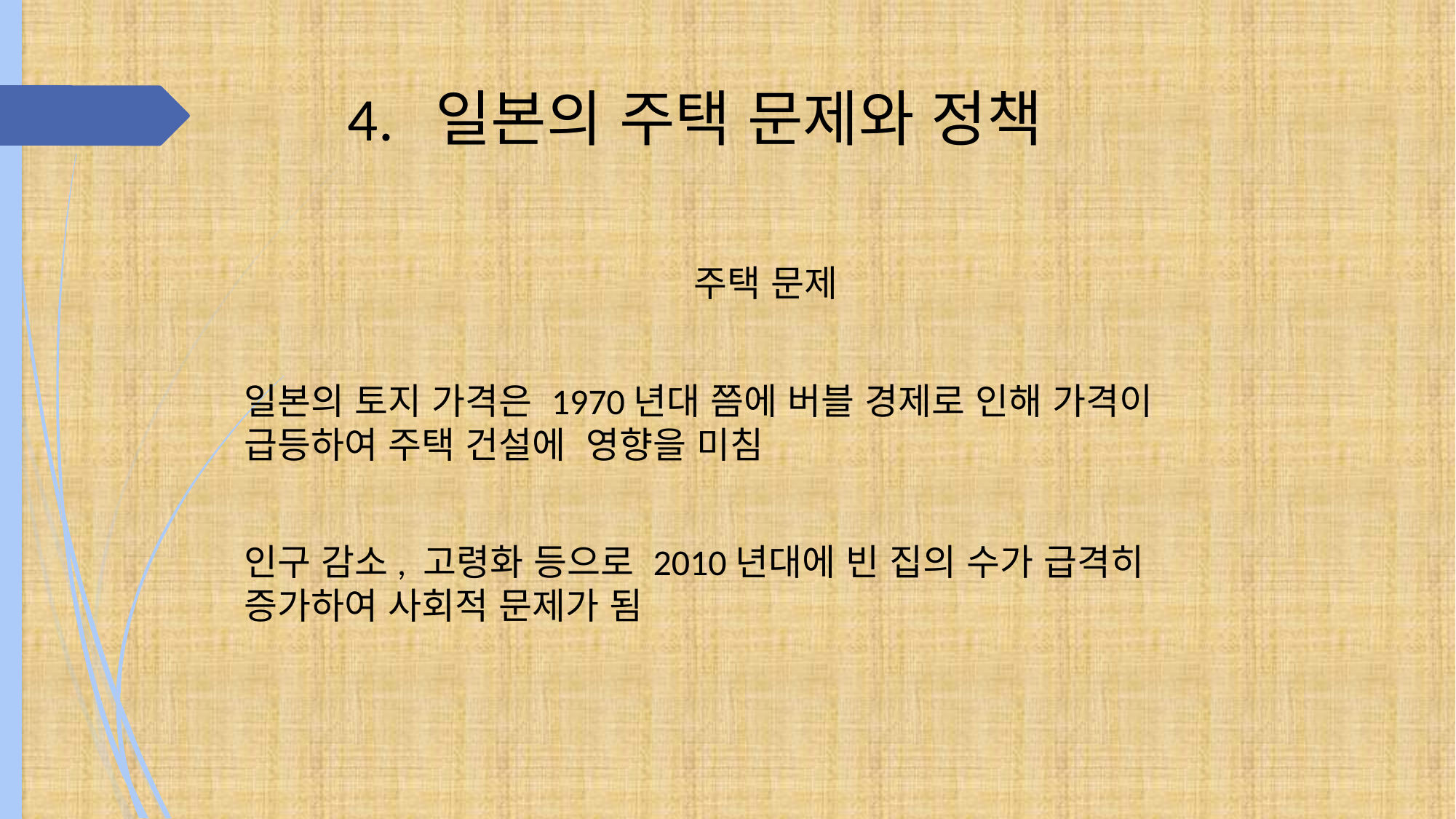

# 4.  일본의 주택 문제와 정책
주택 문제

일본의 토지 가격은 1970년대 쯤에 버블 경제로 인해 가격이 급등하여 주택 건설에  영향을 미침

인구 감소, 고령화 등으로 2010년대에 빈 집의 수가 급격히 증가하여 사회적 문제가 됨